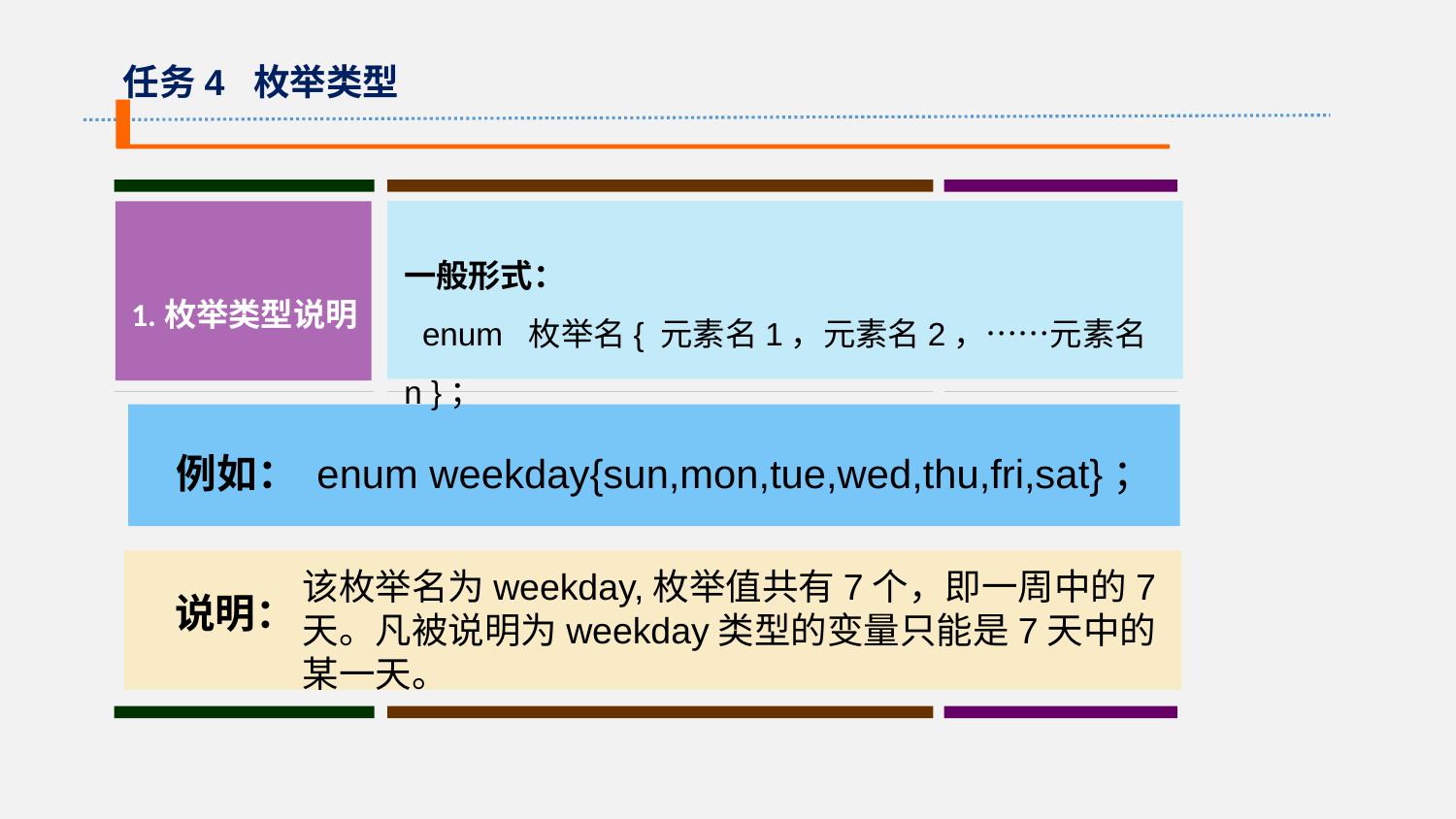

任务4  枚举类型

一般形式：
  enum  枚举名{ 元素名1，元素名2，……元素名n }；

1.枚举类型说明

例如： enum weekday{sun,mon,tue,wed,thu,fri,sat}；

该枚举名为weekday,枚举值共有7个，即一周中的7天。凡被说明为weekday类型的变量只能是7天中的某一天。
 说明：